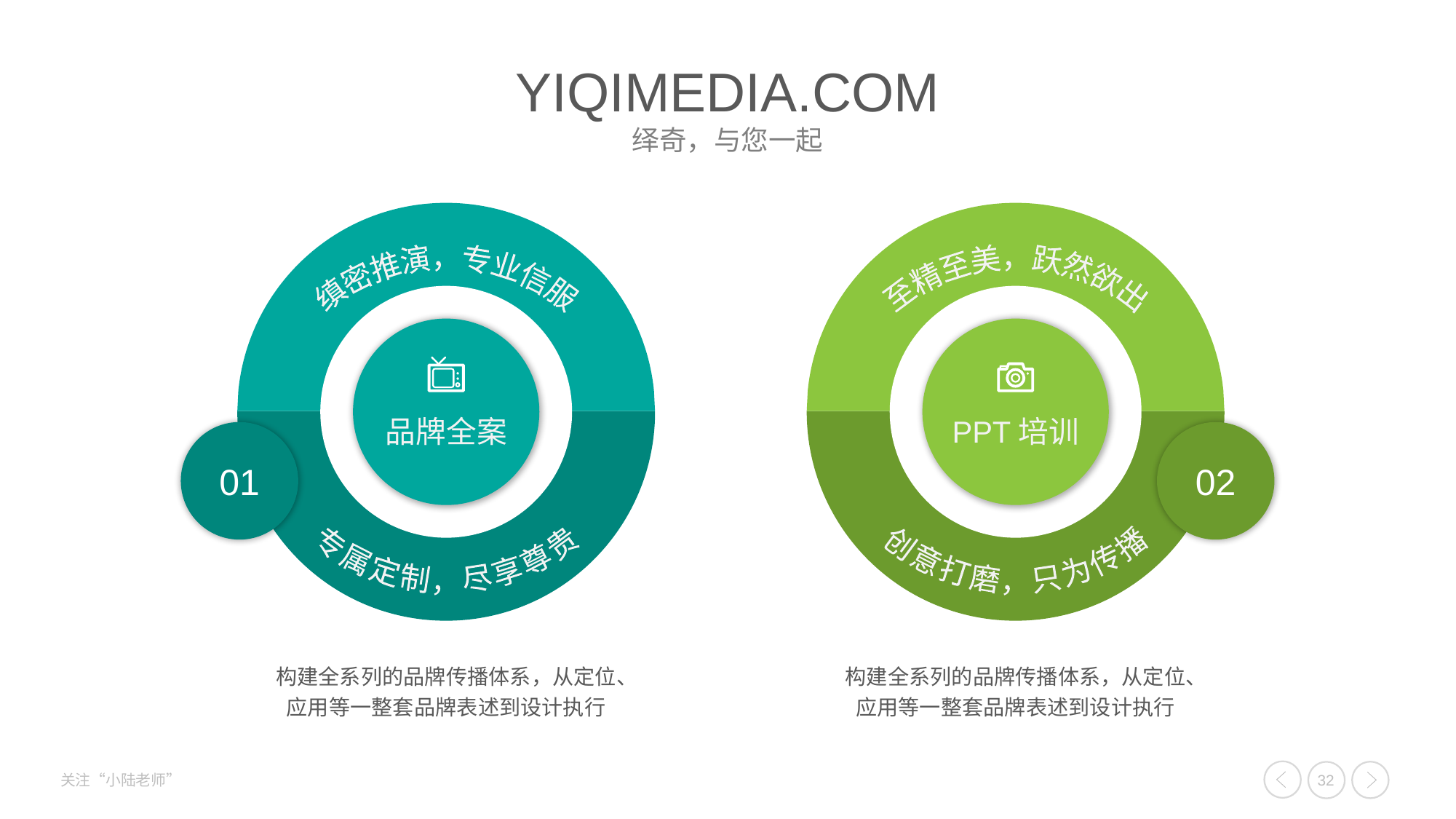

专属定制，尽享尊贵
创意打磨，只为传播
至精至美，跃然欲出
缜密推演，专业信服

品牌全案
PPT培训

01

02
构建全系列的品牌传播体系，从定位、应用等一整套品牌表述到设计执行
构建全系列的品牌传播体系，从定位、应用等一整套品牌表述到设计执行